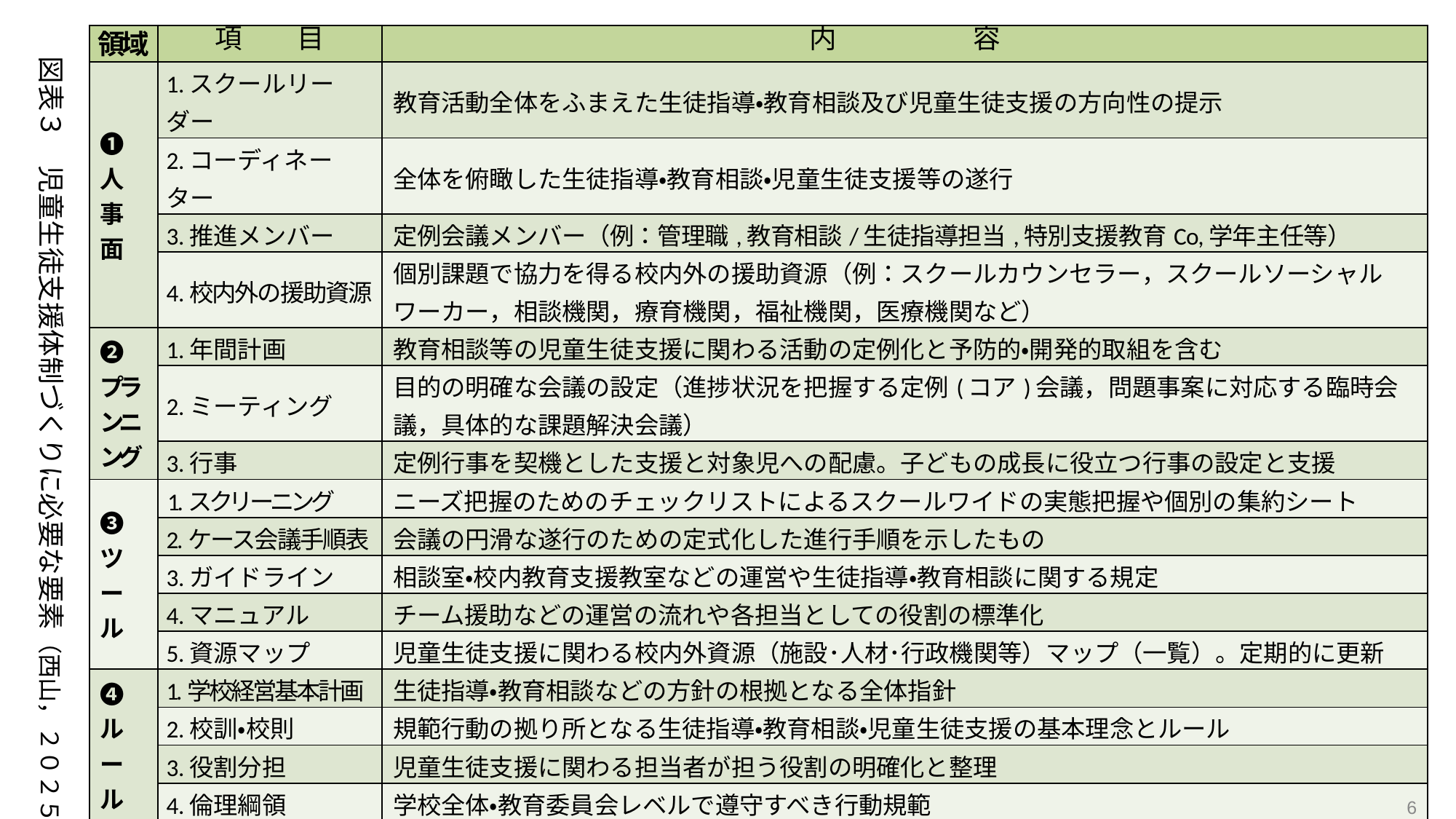

| 領域 | 項　　目 | 内　　　　　容 |
| --- | --- | --- |
| ❶人事面 | 1.スクールリーダー | 教育活動全体をふまえた生徒指導・教育相談及び児童生徒支援の方向性の提示 |
|  | 2.コーディネーター | 全体を俯瞰した生徒指導・教育相談・児童生徒支援等の遂行 |
|  | 3.推進メンバー | 定例会議メンバー（例：管理職,教育相談/生徒指導担当,特別支援教育Co,学年主任等） |
|  | 4.校内外の援助資源 | 個別課題で協力を得る校内外の援助資源（例：スクールカウンセラー，スクールソーシャルワーカー，相談機関，療育機関，福祉機関，医療機関など） |
| ❷プランニング | 1.年間計画 | 教育相談等の児童生徒支援に関わる活動の定例化と予防的・開発的取組を含む |
|  | 2.ミーティング | 目的の明確な会議の設定（進捗状況を把握する定例(コア)会議，問題事案に対応する臨時会議，具体的な課題解決会議） |
|  | 3.行事 | 定例行事を契機とした支援と対象児への配慮。子どもの成長に役立つ行事の設定と支援 |
| ❸ツール | 1.スクリーニング | ニーズ把握のためのチェックリストによるスクールワイドの実態把握や個別の集約シート |
|  | 2.ケース会議手順表 | 会議の円滑な遂行のための定式化した進行手順を示したもの |
|  | 3.ガイドライン | 相談室・校内教育支援教室などの運営や生徒指導・教育相談に関する規定 |
|  | 4.マニュアル | チーム援助などの運営の流れや各担当としての役割の標準化 |
|  | 5.資源マップ | 児童生徒支援に関わる校内外資源（施設･人材･行政機関等）マップ（一覧）。定期的に更新 |
| ❹ルール | 1.学校経営基本計画 | 生徒指導・教育相談などの方針の根拠となる全体指針 |
|  | 2.校訓・校則 | 規範行動の拠り所となる生徒指導・教育相談・児童生徒支援の基本理念とルール |
|  | 3.役割分担 | 児童生徒支援に関わる担当者が担う役割の明確化と整理 |
|  | 4.倫理綱領 | 学校全体・教育委員会レベルで遵守すべき行動規範 |
| ❺説明責任 | 1.広報 | 学年・学校単位で発信する共通理解の内容提示 |
|  | 2.教員研修 | 共通理解すべき内容･対策を確認する研修（含：事例検討） |
|  | 3.エビデンス | 児童生徒支援の根拠となる課題・実践の進捗や成果の確認・修正に向けた情報整理 |
図表３　児童生徒支援体制づくりに必要な要素（西山，２０２５）
6